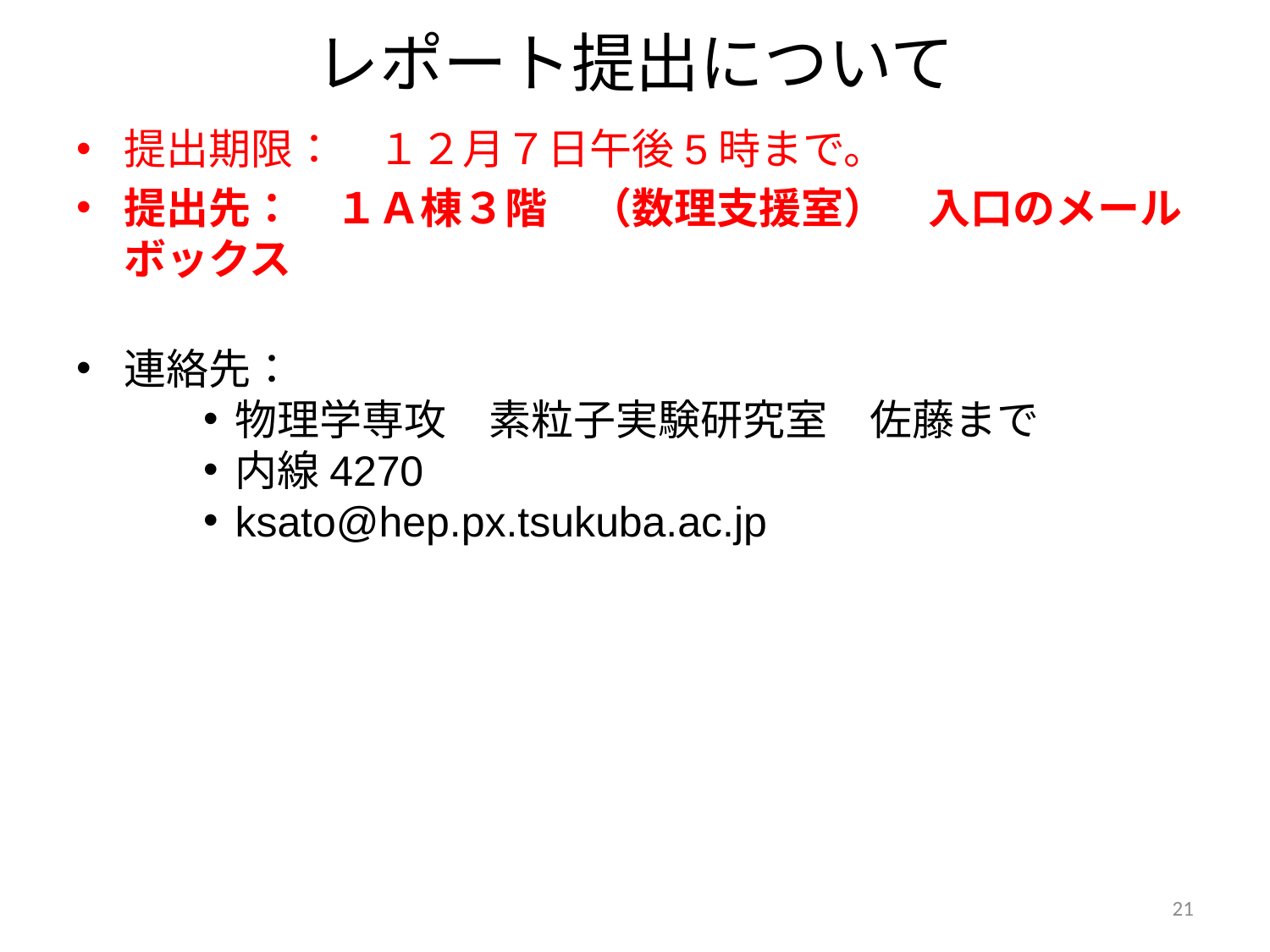

# レポート提出について
提出期限：　１２月７日午後5時まで。
提出先：　１Ａ棟３階　（数理支援室）　入口のメールボックス

連絡先：
物理学専攻　素粒子実験研究室　佐藤まで
内線4270
ksato@hep.px.tsukuba.ac.jp
21